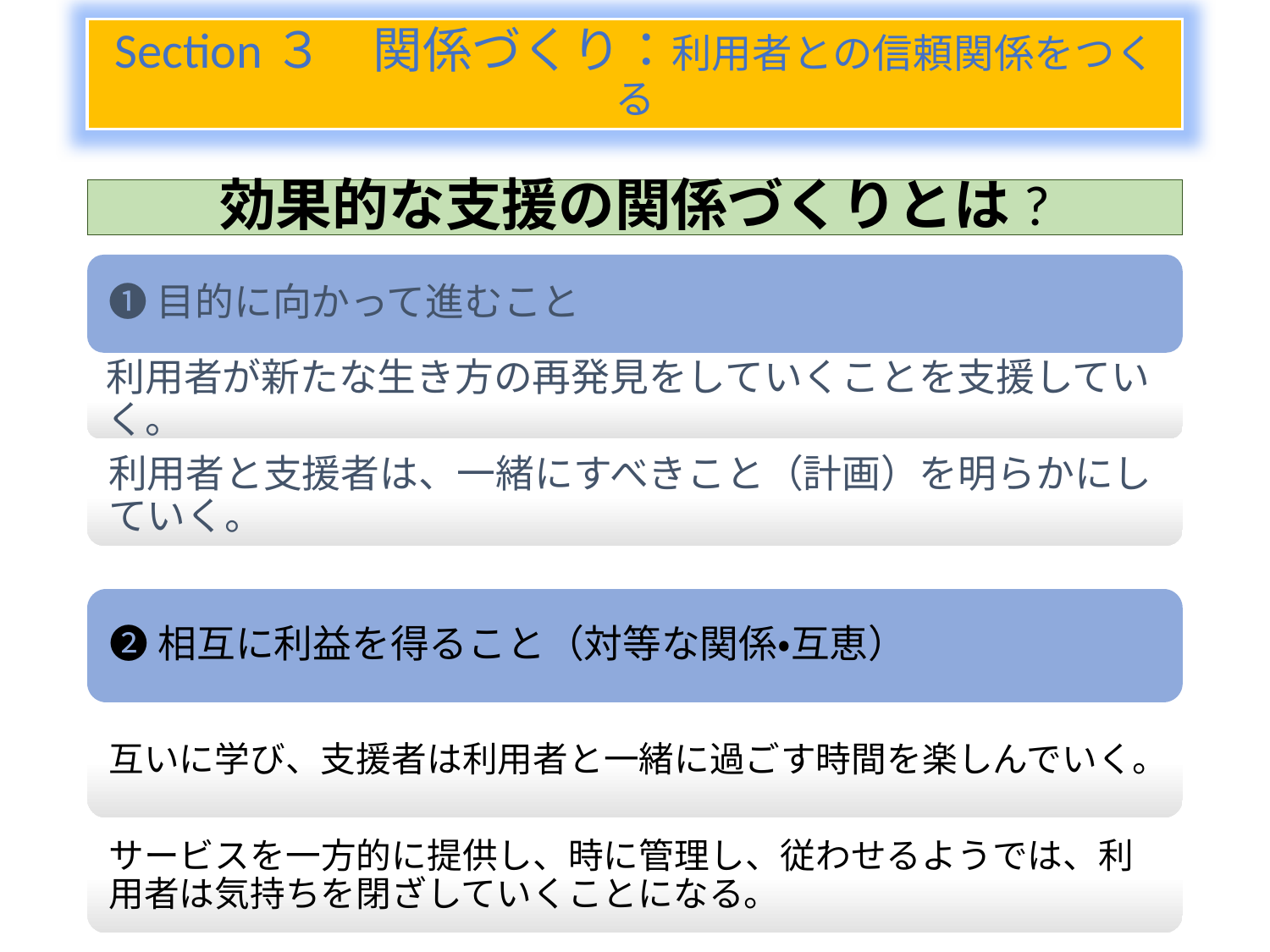

Section３　関係づくり：利用者との信頼関係をつくる
# 効果的な支援の関係づくりとは?
❶目的に向かって進むこと
利用者が新たな生き方の再発見をしていくことを支援していく。
利用者と支援者は、一緒にすべきこと（計画）を明らかにしていく。
❷相互に利益を得ること（対等な関係・互恵）
互いに学び、支援者は利用者と一緒に過ごす時間を楽しんでいく。
サービスを一方的に提供し、時に管理し、従わせるようでは、利用者は気持ちを閉ざしていくことになる。
21